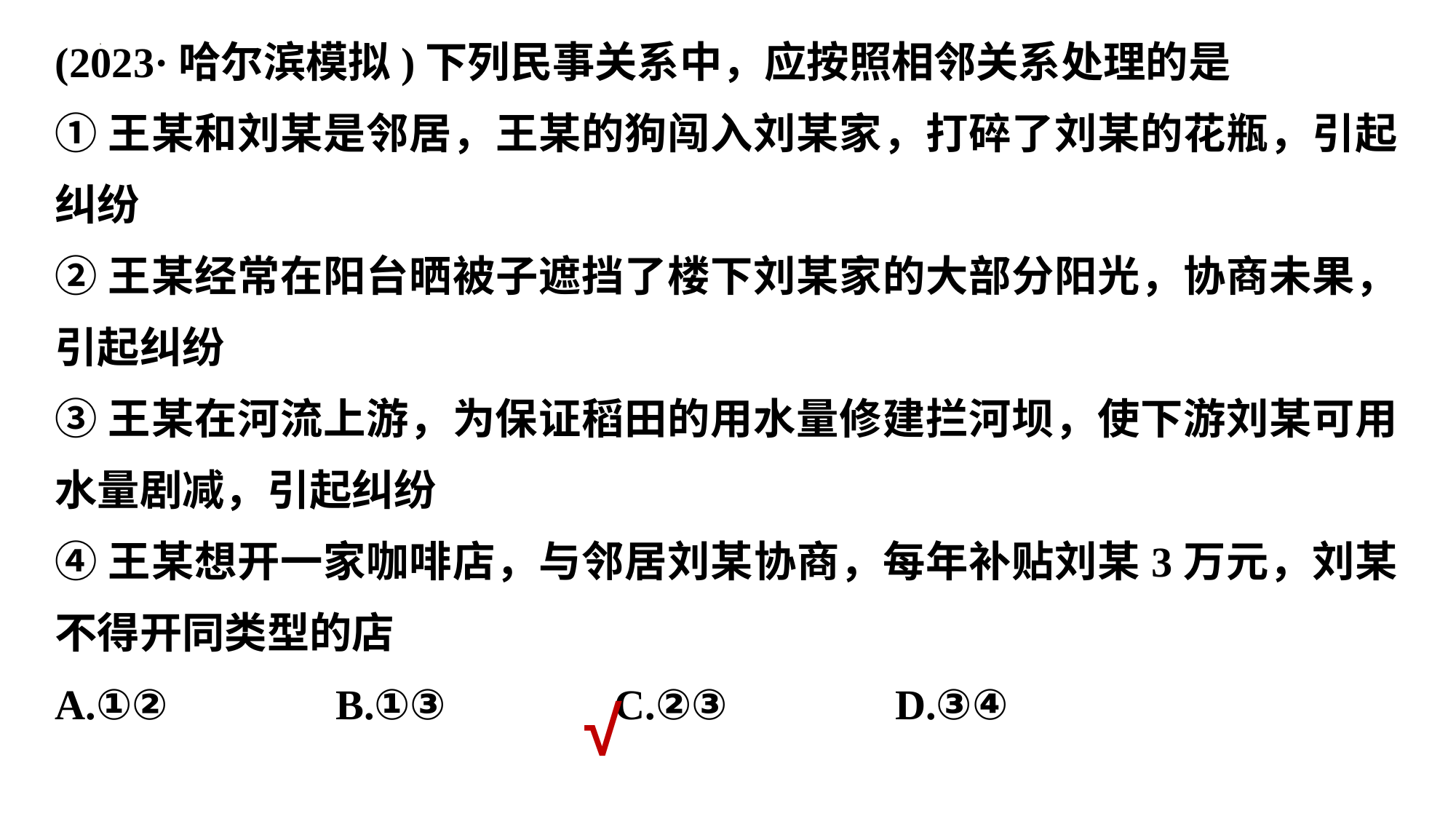

(2023·哈尔滨模拟)下列民事关系中，应按照相邻关系处理的是
①王某和刘某是邻居，王某的狗闯入刘某家，打碎了刘某的花瓶，引起纠纷
②王某经常在阳台晒被子遮挡了楼下刘某家的大部分阳光，协商未果，引起纠纷
③王某在河流上游，为保证稻田的用水量修建拦河坝，使下游刘某可用水量剧减，引起纠纷
④王某想开一家咖啡店，与邻居刘某协商，每年补贴刘某3万元，刘某不得开同类型的店
A.①② 　　　 B.①③  　　　C.②③ 　　　 D.③④
√